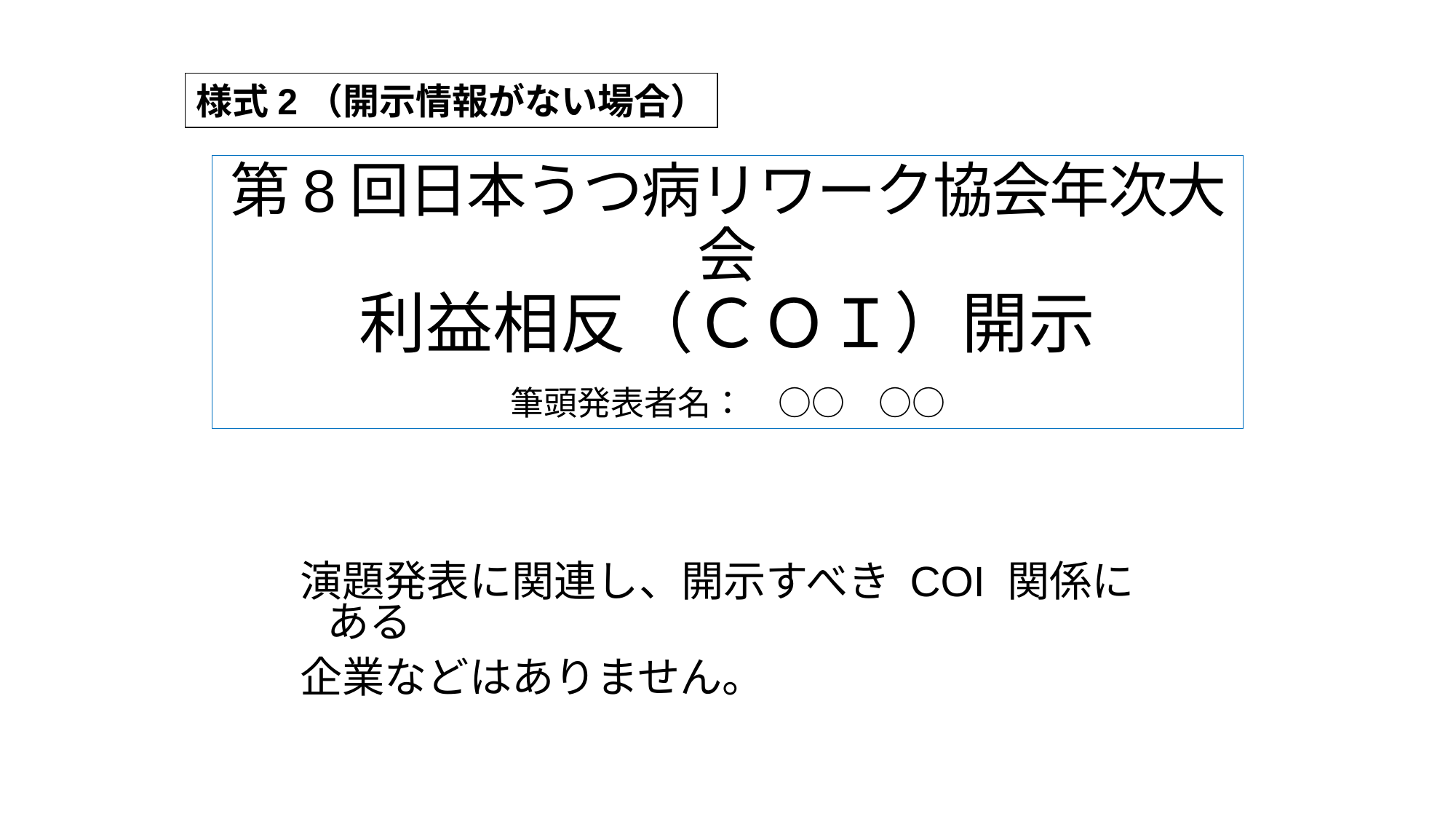

様式2（開示情報がない場合）
# 第8回日本うつ病リワーク協会年次大会 利益相反（ＣＯＩ）開示 　 筆頭発表者名：　○○　○○

演題発表に関連し、開示すべき COI 関係にある
企業などはありません。